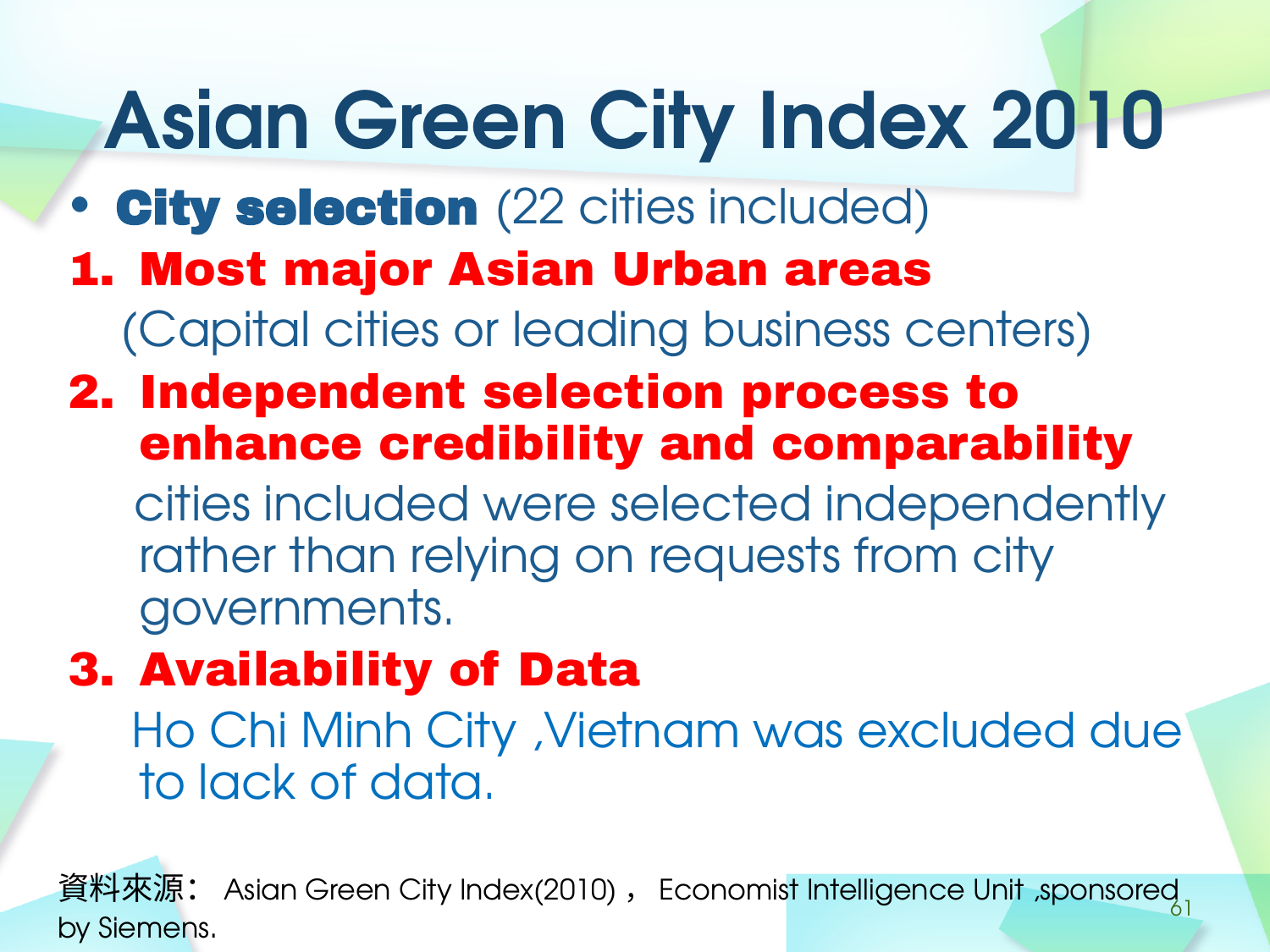

# Asian Green City Index 2010
City selection (22 cities included)
Most major Asian Urban areas
    (Capital cities or leading business centers)
Independent selection process to enhance credibility and comparability
     cities included were selected independently rather than relying on requests from city governments.
Availability of Data
    Ho Chi Minh City ,Vietnam was excluded due to lack of data.

資料來源：Asian Green City Index(2010)，Economist Intelligence Unit ,sponsored by Siemens.
61